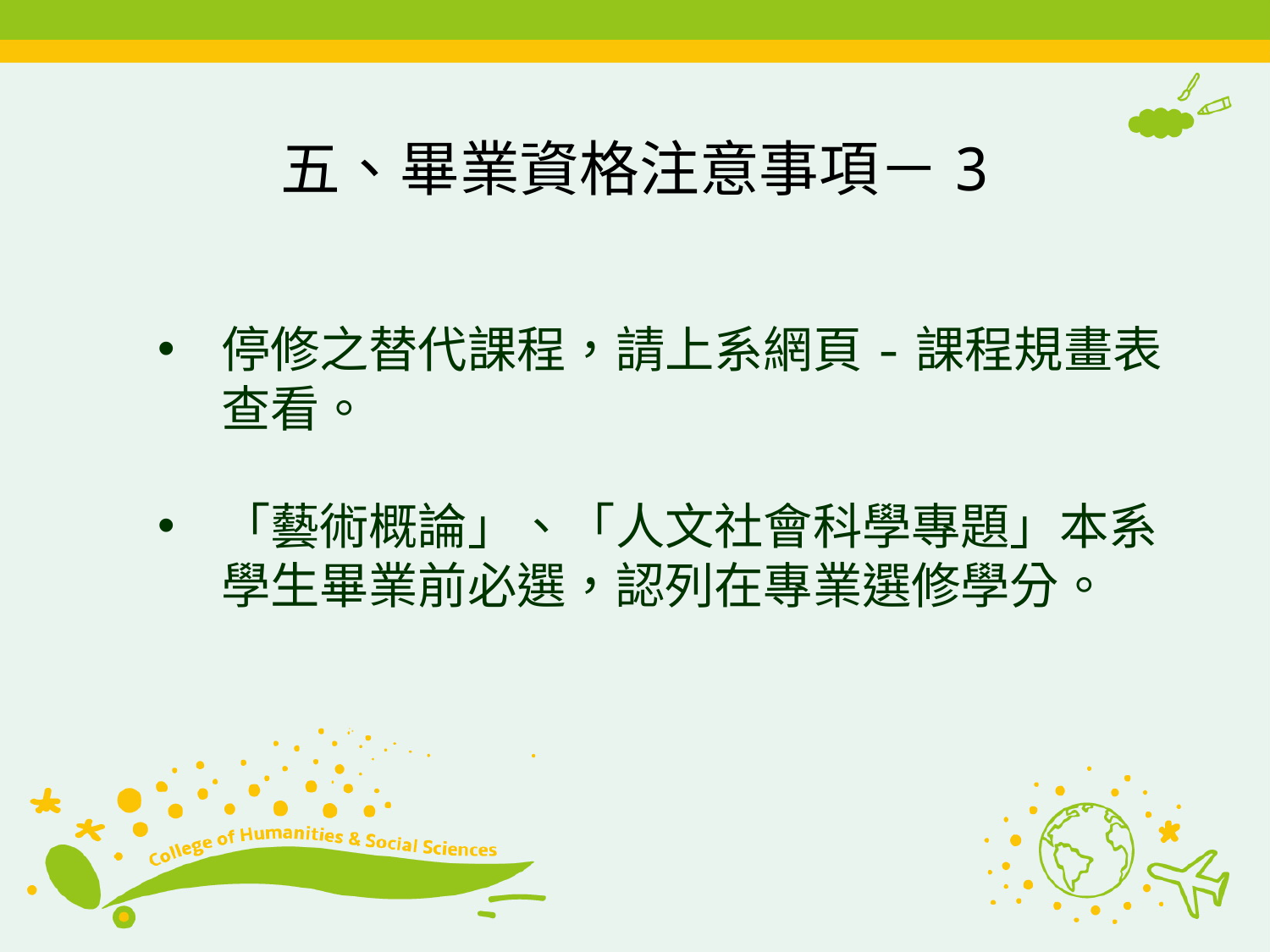

# 五、畢業資格注意事項－3
停修之替代課程，請上系網頁-課程規畫表查看。

「藝術概論」、「人文社會科學專題」本系學生畢業前必選，認列在專業選修學分。
8